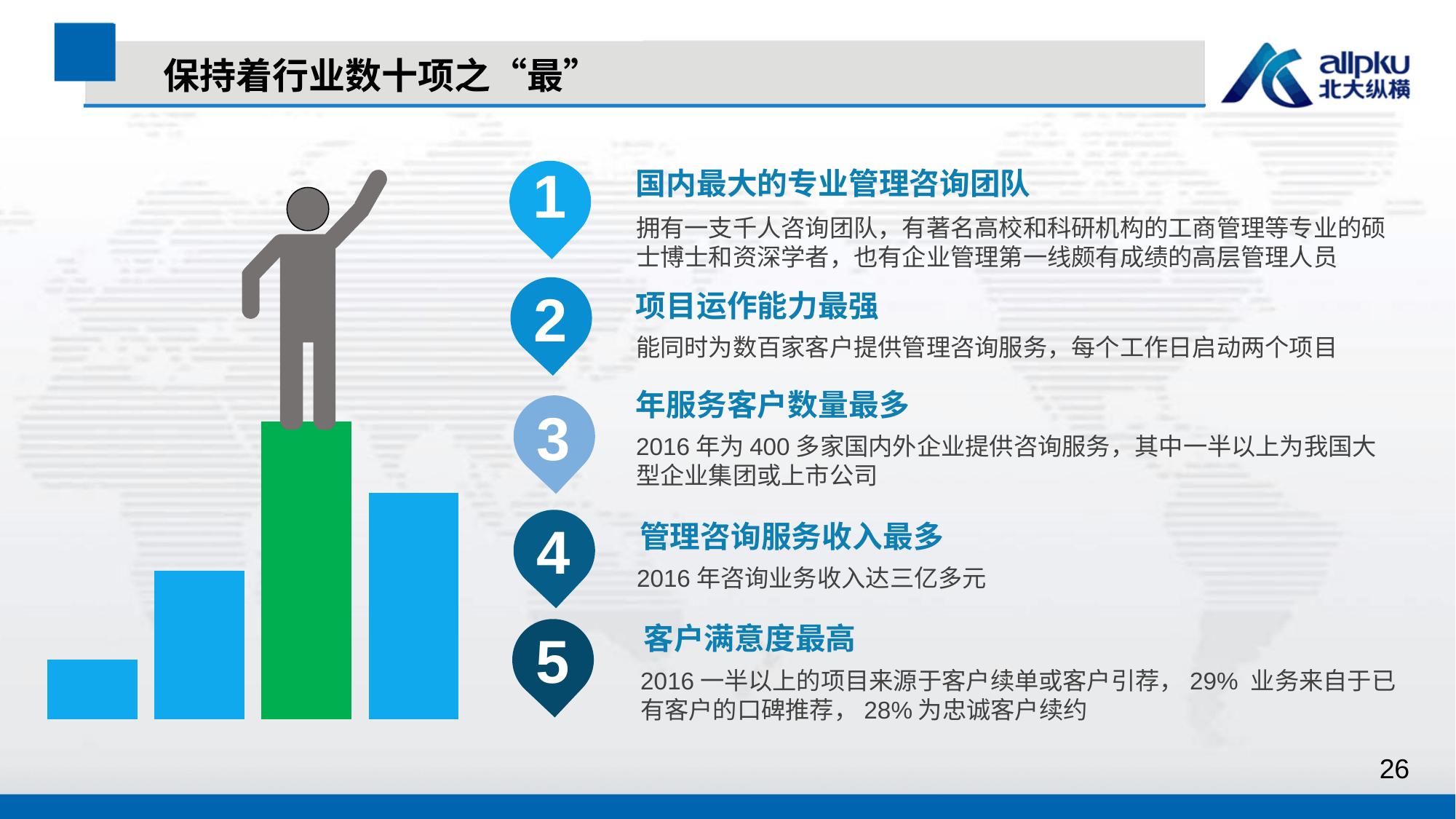

保持着行业数十项之“最”

1
国内最大的专业管理咨询团队

### Chart

| Category | 系列 1 |
|---|---|
| 类别 1 | 1.0 |
| 类别 2 | 2.5 |
| 类别 3 | 5.0 |
| 类别 4 | 3.8 |
拥有一支千人咨询团队，有著名高校和科研机构的工商管理等专业的硕士博士和资深学者，也有企业管理第一线颇有成绩的高层管理人员
2

项目运作能力最强

能同时为数百家客户提供管理咨询服务，每个工作日启动两个项目
年服务客户数量最多

3

2016年为400多家国内外企业提供咨询服务，其中一半以上为我国大型企业集团或上市公司
4

管理咨询服务收入最多
2016年咨询业务收入达三亿多元
客户满意度最高

5

2016一半以上的项目来源于客户续单或客户引荐，29% 业务来自于已有客户的口碑推荐，28%为忠诚客户续约